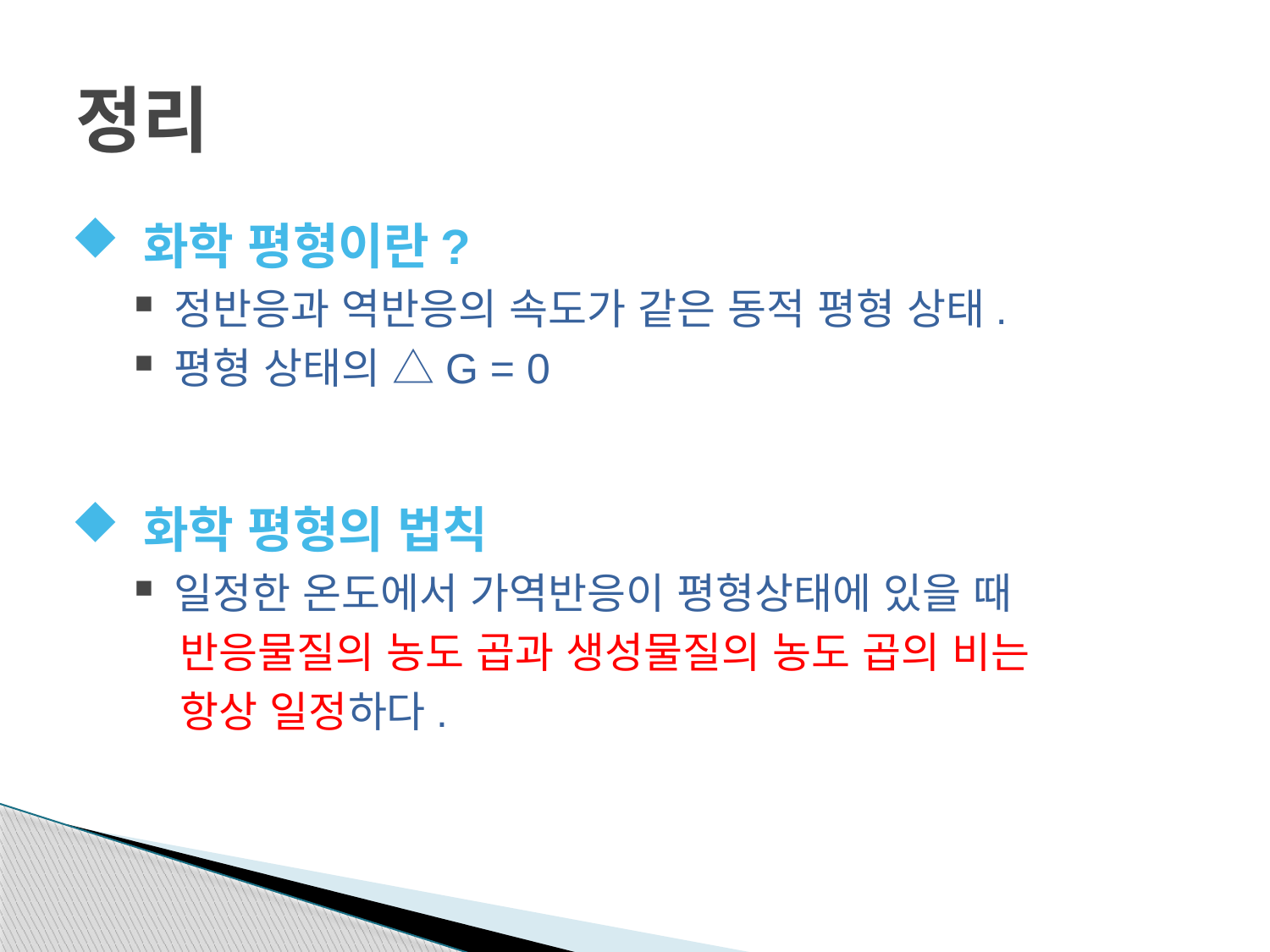

# 정리
 화학 평형이란?
정반응과 역반응의 속도가 같은 동적 평형 상태.
평형 상태의 △G = 0

 화학 평형의 법칙
일정한 온도에서 가역반응이 평형상태에 있을 때
   반응물질의 농도 곱과 생성물질의 농도 곱의 비는
   항상 일정하다.